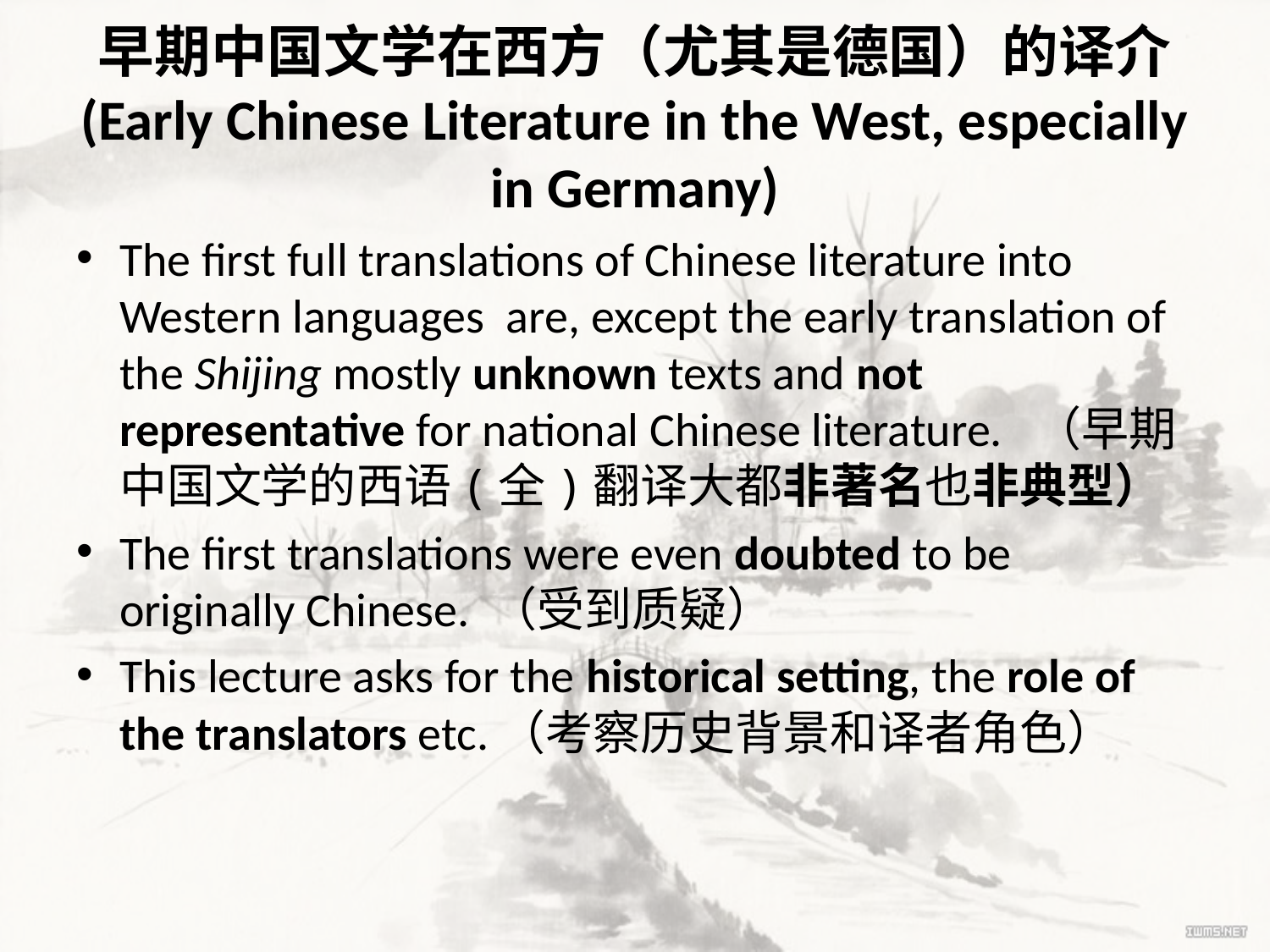

# 早期中国文学在西方（尤其是德国）的译介 (Early Chinese Literature in the West, especially in Germany)
The first full translations of Chinese literature into Western languages  are, except the early translation of the Shijing mostly unknown texts and not representative for national Chinese literature.  （早期中国文学的西语(全)翻译大都非著名也非典型）
The first translations were even doubted to be originally Chinese. （受到质疑）
This lecture asks for the historical setting, the role of the translators etc.（考察历史背景和译者角色）